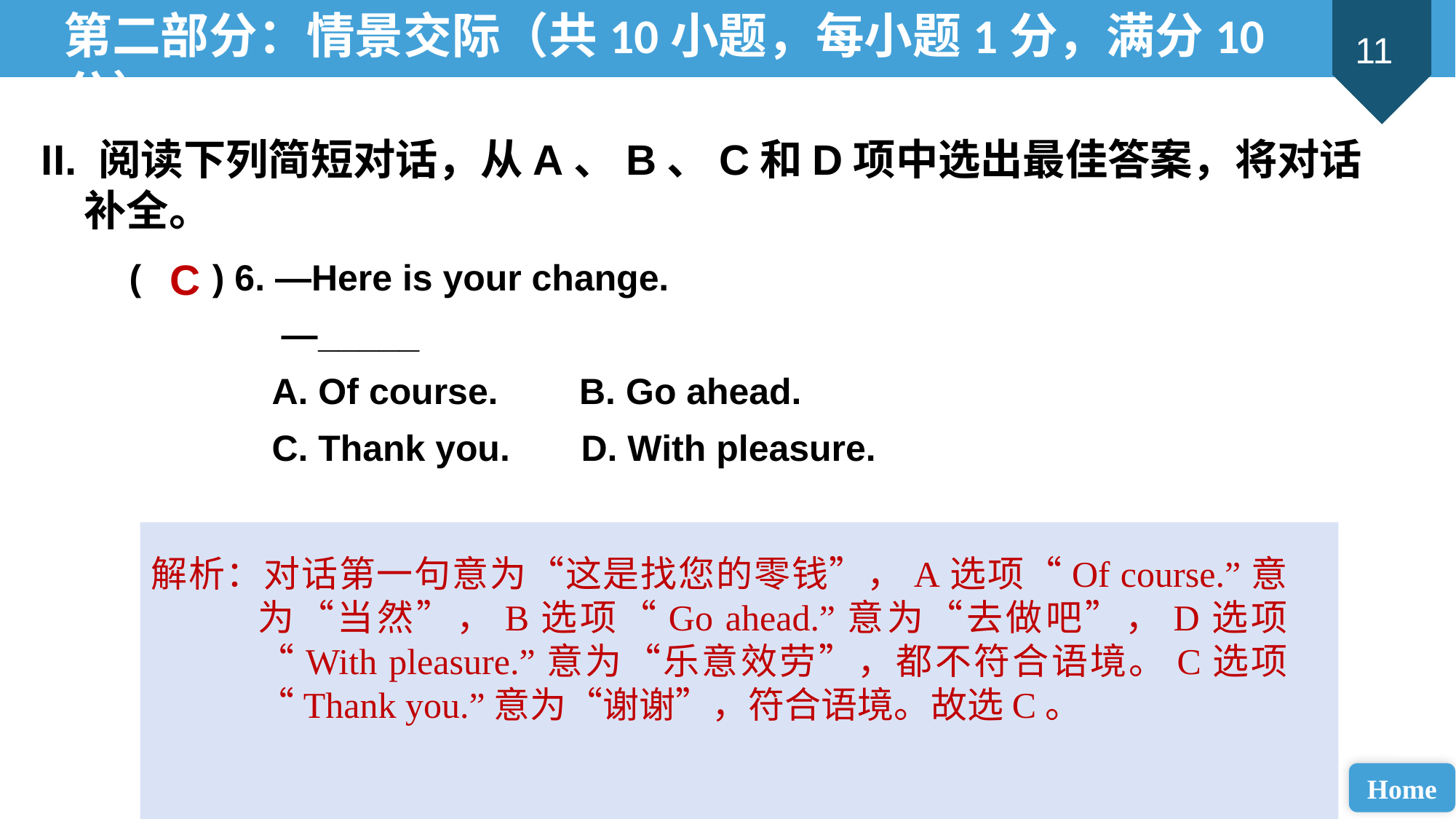

第二部分：情景交际（共10小题，每小题1分，满分10分）
II. 阅读下列简短对话，从A、B、C和D项中选出最佳答案，将对话补全。
(       ) 6. —Here is your change.
               —_____
              A. Of course.        B. Go ahead.
              C. Thank you.       D. With pleasure.
C

解析：对话第一句意为“这是找您的零钱”，A选项“Of course.”意为“当然”，B选项“Go ahead.”意为“去做吧”，D选项“With pleasure.”意为“乐意效劳”，都不符合语境。C选项“Thank you.”意为“谢谢”，符合语境。故选C。